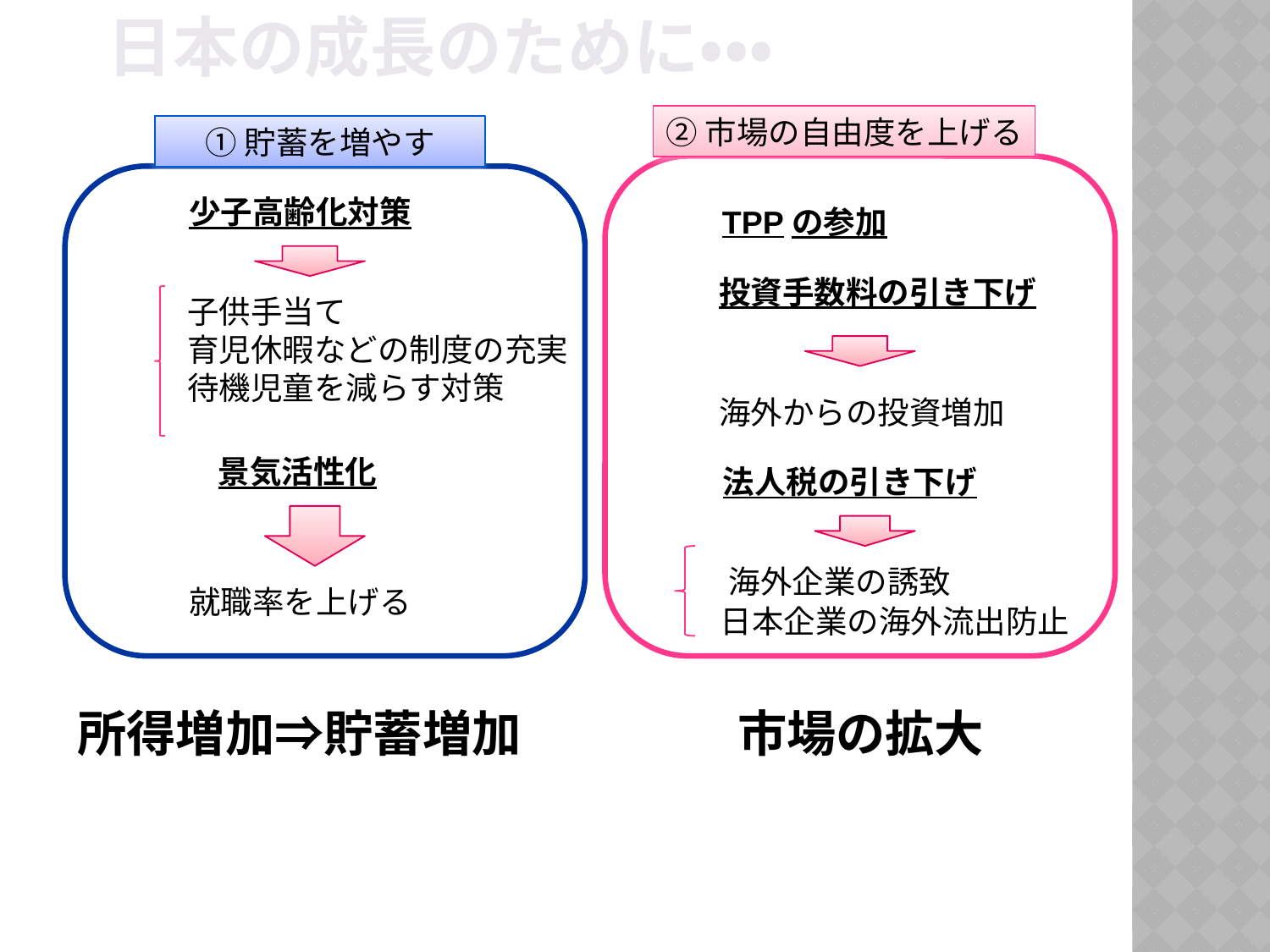

日本の成長のために・・・
②市場の自由度を上げる
①貯蓄を増やす

少子高齢化対策
TPPの参加

投資手数料の引き下げ

子供手当て
育児休暇などの制度の充実
待機児童を減らす対策

海外からの投資増加
景気活性化
法人税の引き下げ

海外企業の誘致
就職率を上げる
日本企業の海外流出防止
所得増加⇒貯蓄増加
市場の拡大